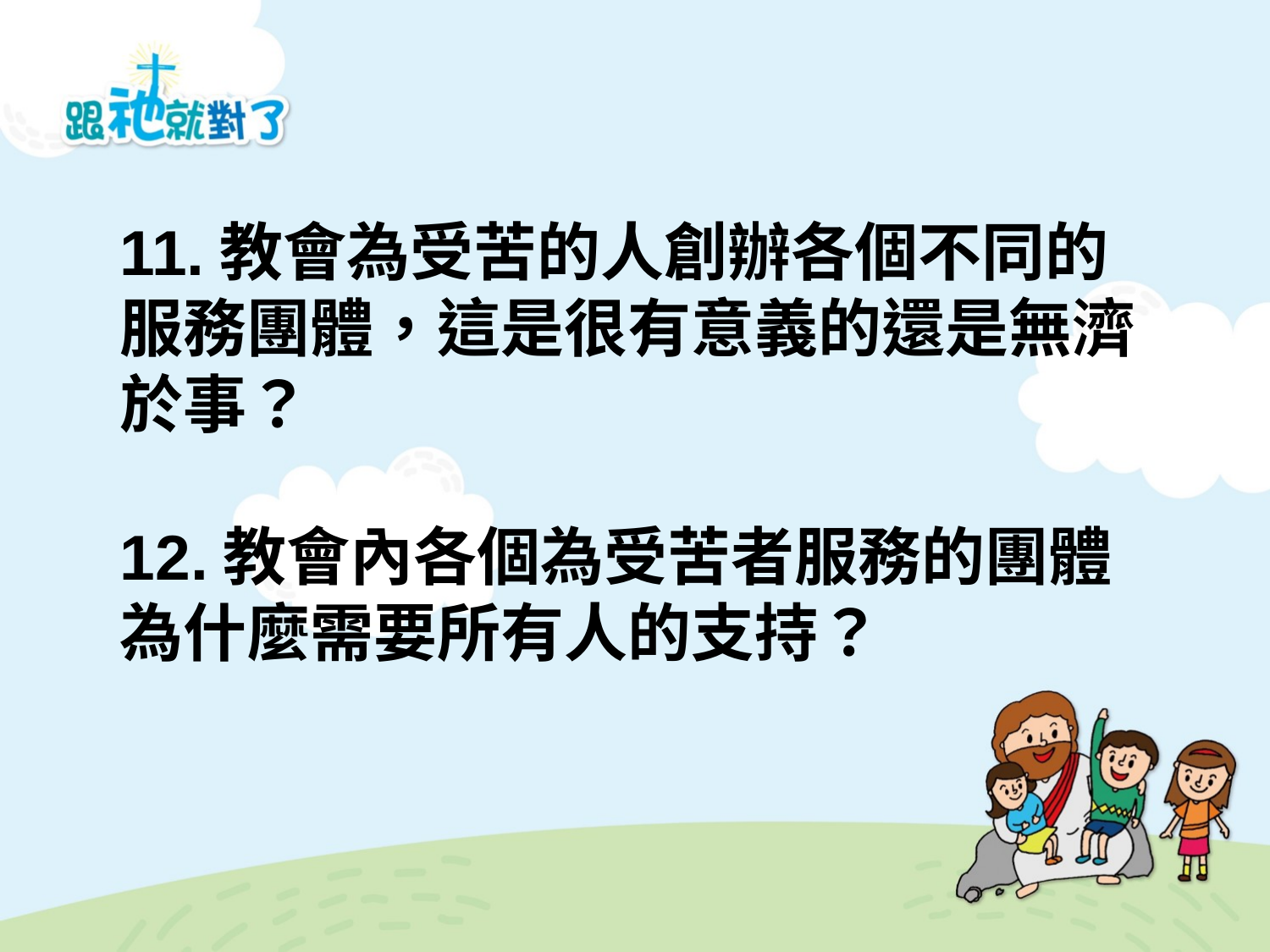

11.教會為受苦的人創辦各個不同的服務團體，這是很有意義的還是無濟於事？

12.教會內各個為受苦者服務的團體為什麼需要所有人的支持？